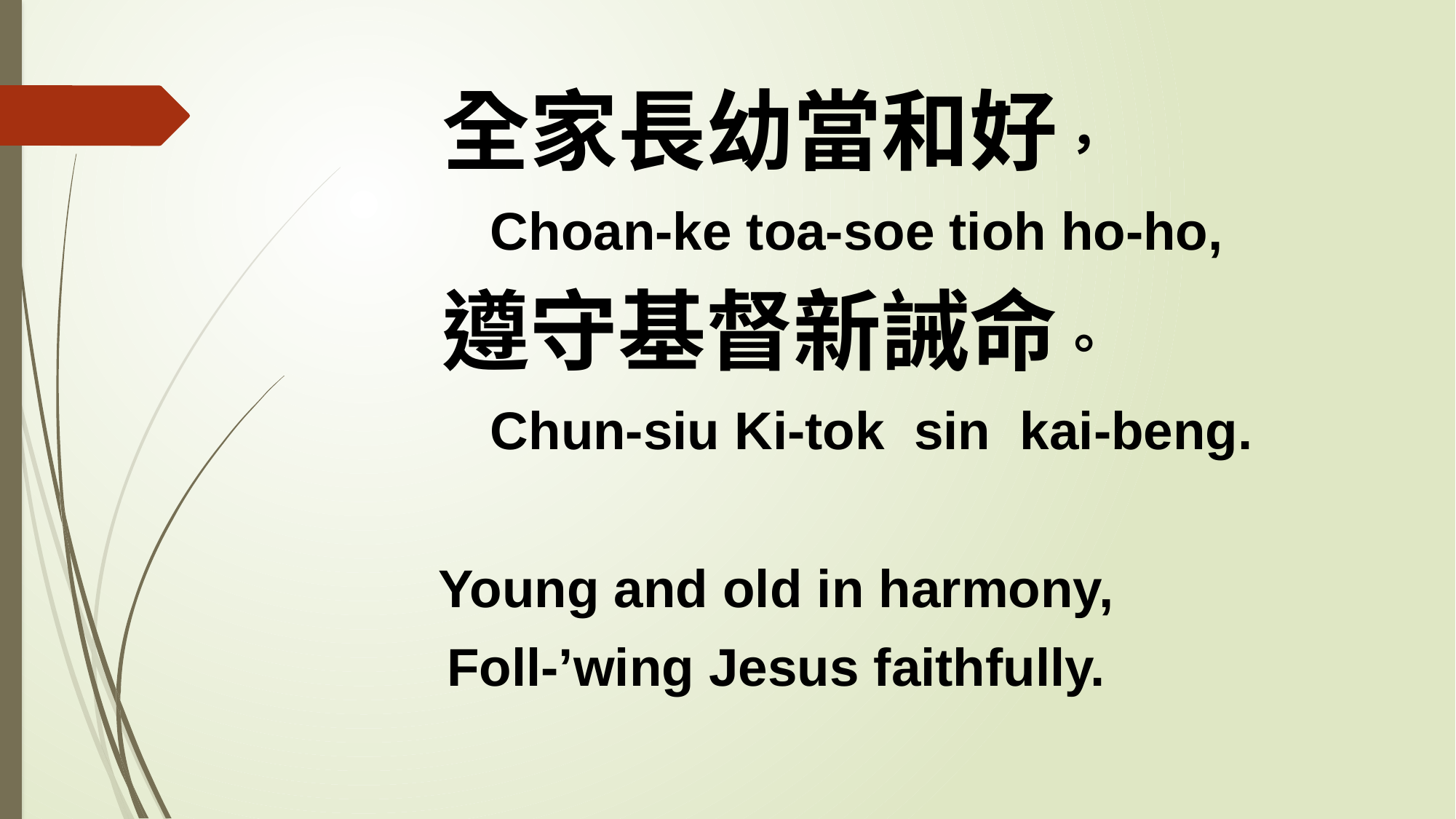

全家長幼當和好，
                  Choan-ke toa-soe tioh ho-ho,
遵守基督新誡命。
                  Chun-siu Ki-tok  sin  kai-beng.

Young and old in harmony,
Foll-’wing Jesus faithfully.